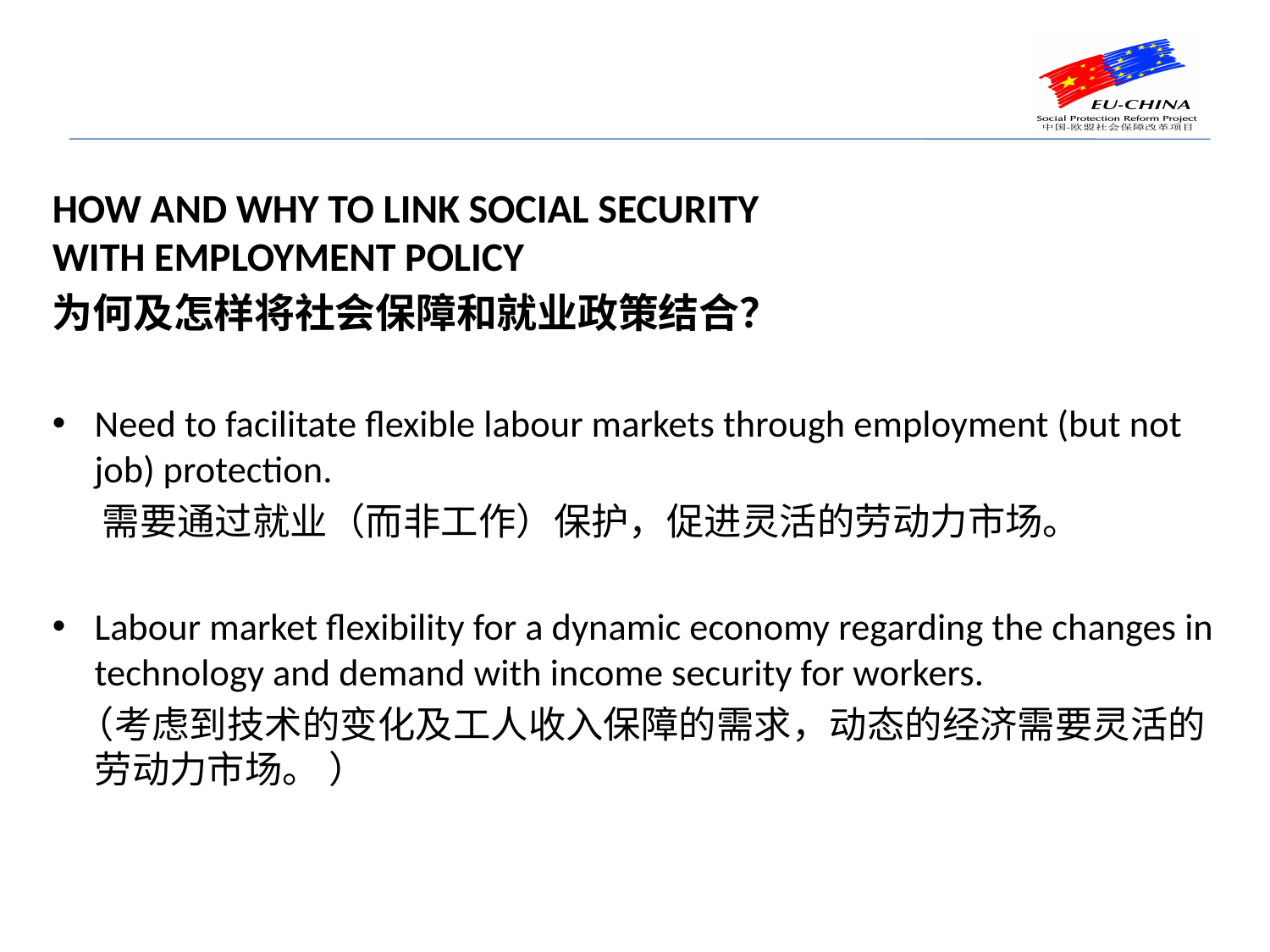

How and why to link social security
with employment policy
为何及怎样将社会保障和就业政策结合？

Need to facilitate flexible labour markets through employment (but not job) protection.
     需要通过就业（而非工作）保护，促进灵活的劳动力市场。

Labour market flexibility for a dynamic economy regarding the changes in technology and demand with income security for workers.
  （考虑到技术的变化及工人收入保障的需求，动态的经济需要灵活的劳动力市场。 ）